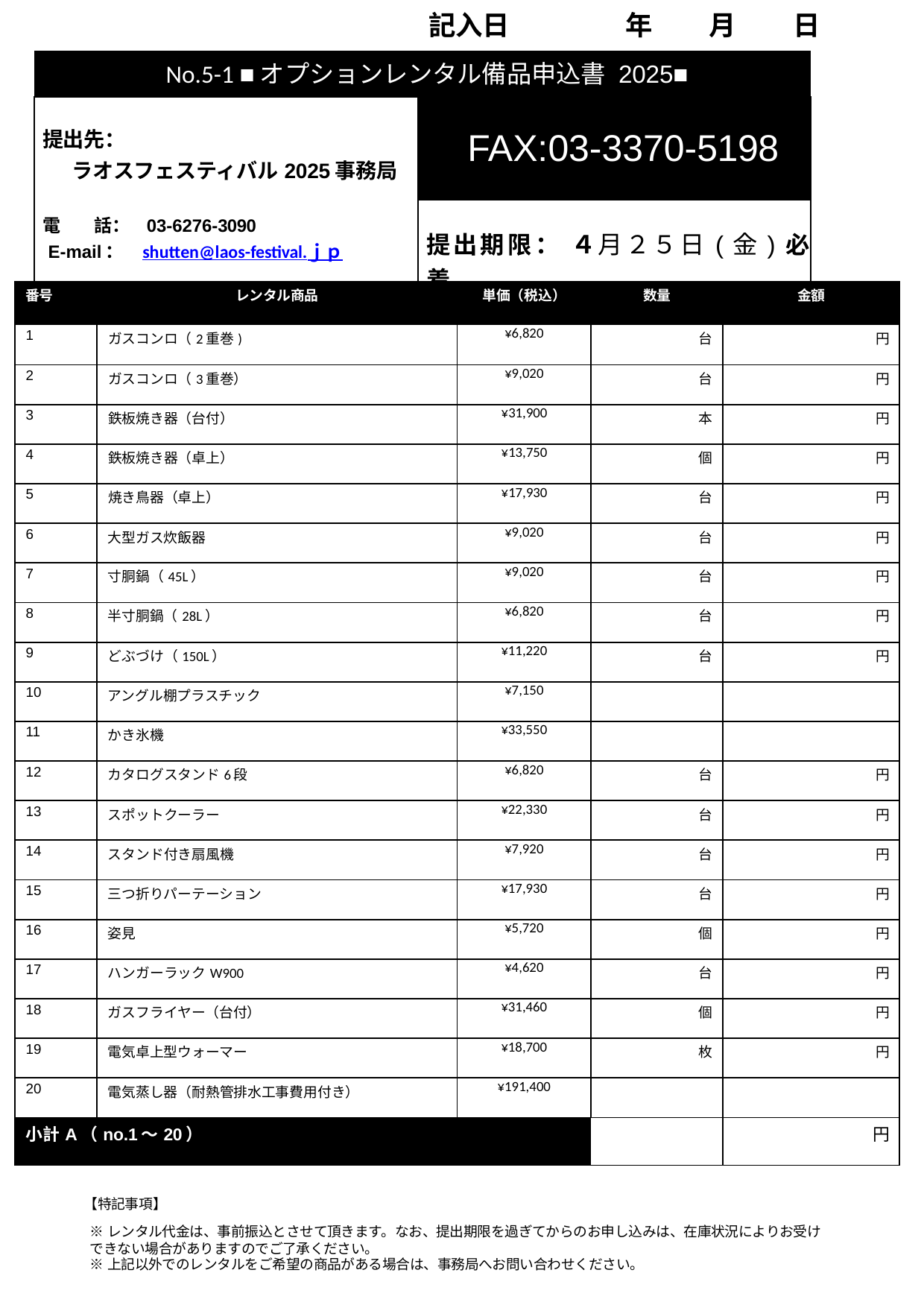

記入日
年
月
日
| No.5-1 ■オプションレンタル備品申込書 2025■ |  |
| --- | --- |
| 提出先： ラオスフェスティバル2025事務局 電 話： 03-6276-3090 E-mail： shutten@laos-festival.ｊｐ | FAX:03-3370-5198 |
|  | 提出期限： ４月２５日(金)必着 |
| 番号 | レンタル商品 | 単価（税込） | 数量 | ⾦額 |
| --- | --- | --- | --- | --- |
| 1 | ガスコンロ（2重巻) | ¥6,820 | 台 | 円 |
| 2 | ガスコンロ（3重巻） | ¥9,020 | 台 | 円 |
| 3 | 鉄板焼き器（台付） | ¥31,900 | 本 | 円 |
| 4 | 鉄板焼き器（卓上） | ¥13,750 | 個 | 円 |
| 5 | 焼き⿃器（卓上） | ¥17,930 | 台 | 円 |
| 6 | ⼤型ガス炊飯器 | ¥9,020 | 台 | 円 |
| 7 | ⼨胴鍋（45L） | ¥9,020 | 台 | 円 |
| 8 | 半⼨胴鍋（28L） | ¥6,820 | 台 | 円 |
| 9 | どぶづけ（150L） | ¥11,220 | 台 | 円 |
| 10 | アングル棚プラスチック | ¥7,150 |  |  |
| 11 | かき氷機 | ¥33,550 |  |  |
| 12 | カタログスタンド6段 | ¥6,820 | 台 | 円 |
| 13 | スポットクーラー | ¥22,330 | 台 | 円 |
| 14 | スタンド付き扇⾵機 | ¥7,920 | 台 | 円 |
| 15 | 三つ折りパーテーション | ¥17,930 | 台 | 円 |
| 16 | 姿⾒ | ¥5,720 | 個 | 円 |
| 17 | ハンガーラックW900 | ¥4,620 | 台 | 円 |
| 18 | ガスフライヤー（台付） | ¥31,460 | 個 | 円 |
| 19 | 電気卓上型ウォーマー | ¥18,700 | 枚 | 円 |
| 20 | 電気蒸し器（耐熱管排⽔⼯事費⽤付き） | ¥191,400 |  |  |
| ⼩計A（no.1〜20） |  |  |  | 円 |
【特記事項】
※レンタル代金は、事前振込とさせて頂きます。なお、提出期限を過ぎてからのお申し込みは、在庫状況によりお受けできない場合がありますのでご了承ください。
※上記以外でのレンタルをご希望の商品がある場合は、事務局へお問い合わせください。